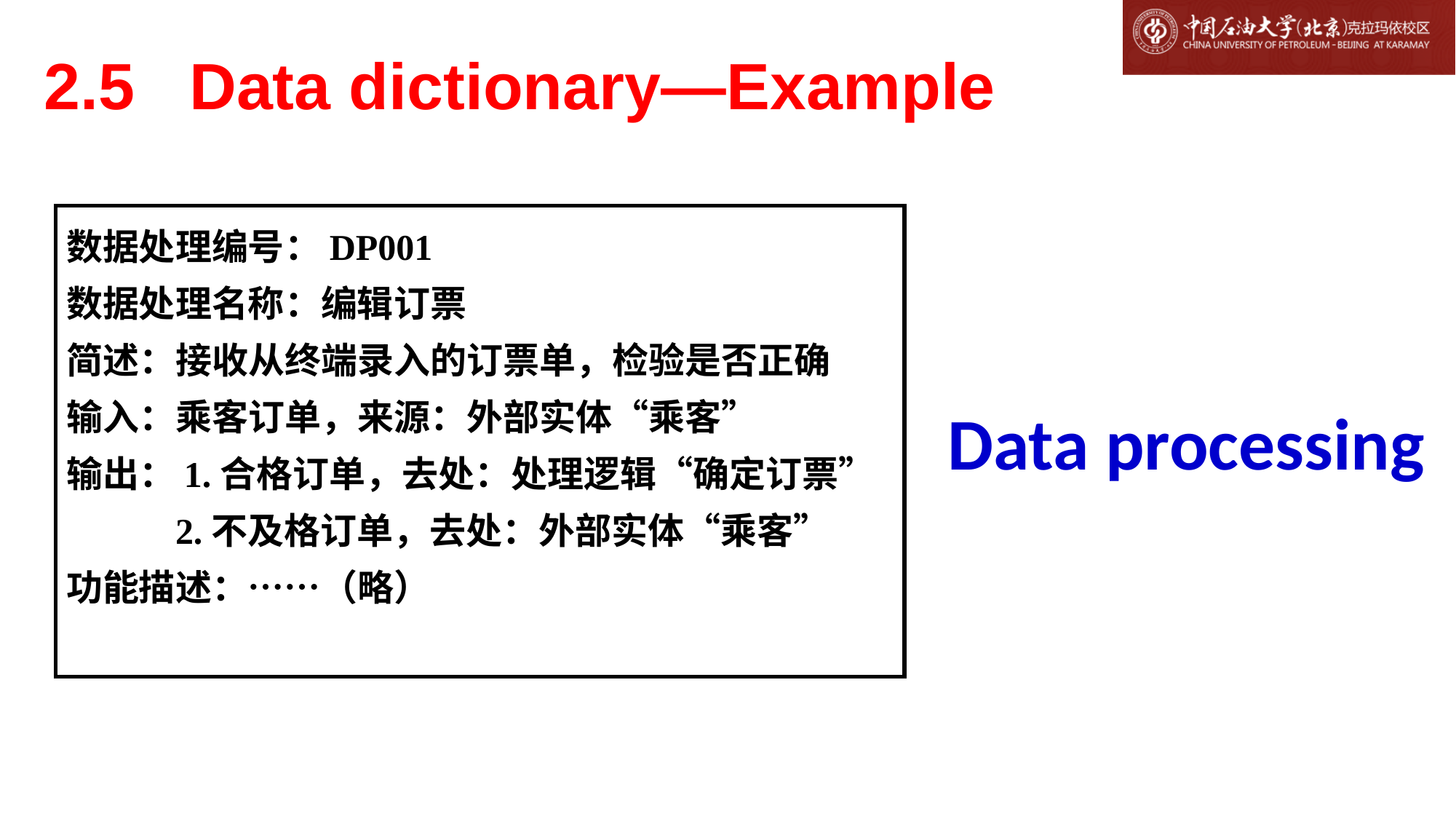

# 2.5   Data dictionary—Example
数据处理编号：DP001
数据处理名称：编辑订票
简述：接收从终端录入的订票单，检验是否正确
输入：乘客订单，来源：外部实体“乘客”
输出：1.合格订单，去处：处理逻辑“确定订票”
            2.不及格订单，去处：外部实体“乘客”
功能描述：……（略）
Data processing